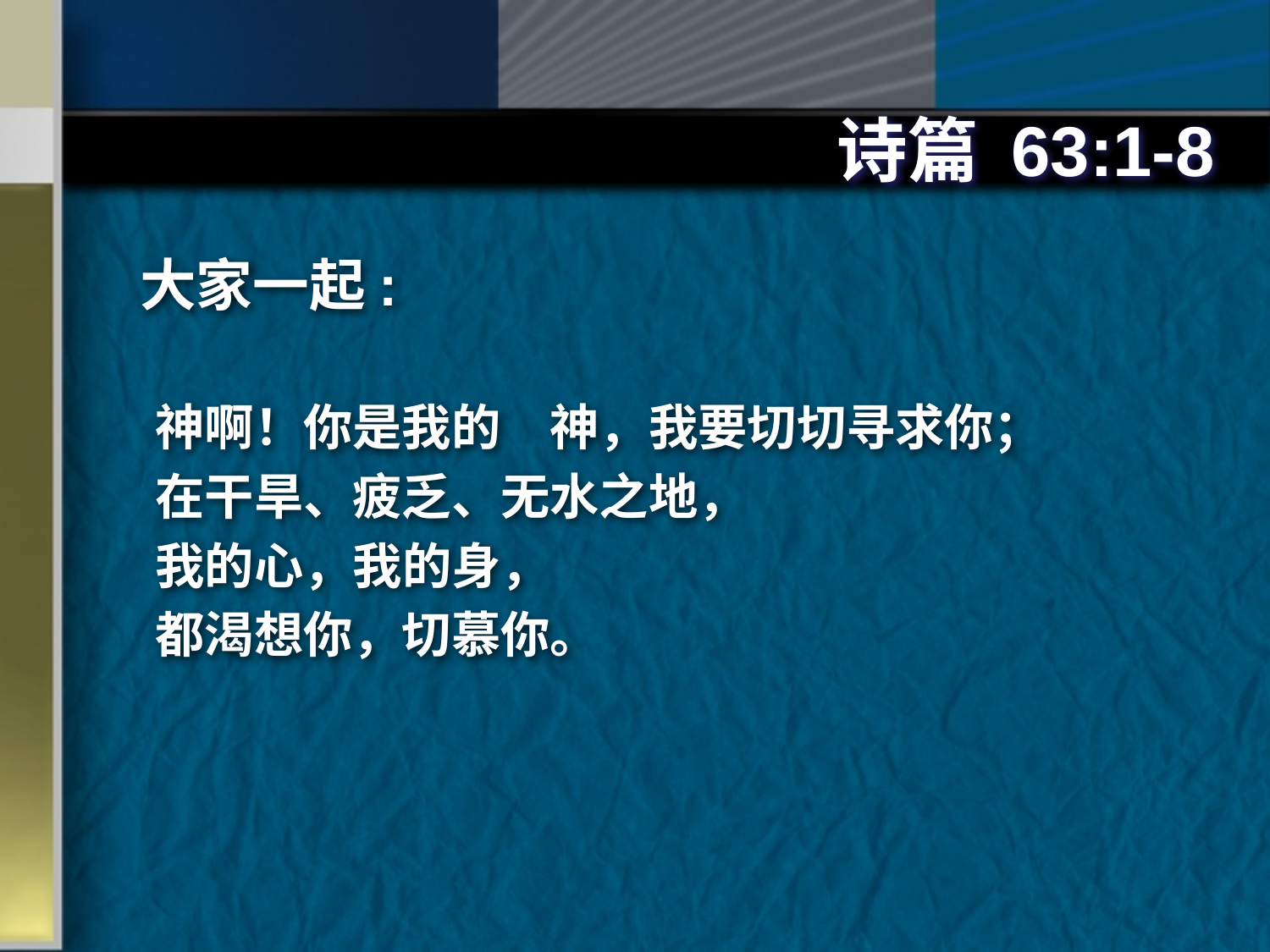

# 诗篇 63:1-8
大家一起:

神啊！你是我的　神，我要切切寻求你；
在干旱、疲乏、无水之地，
我的心，我的身，
都渴想你，切慕你。